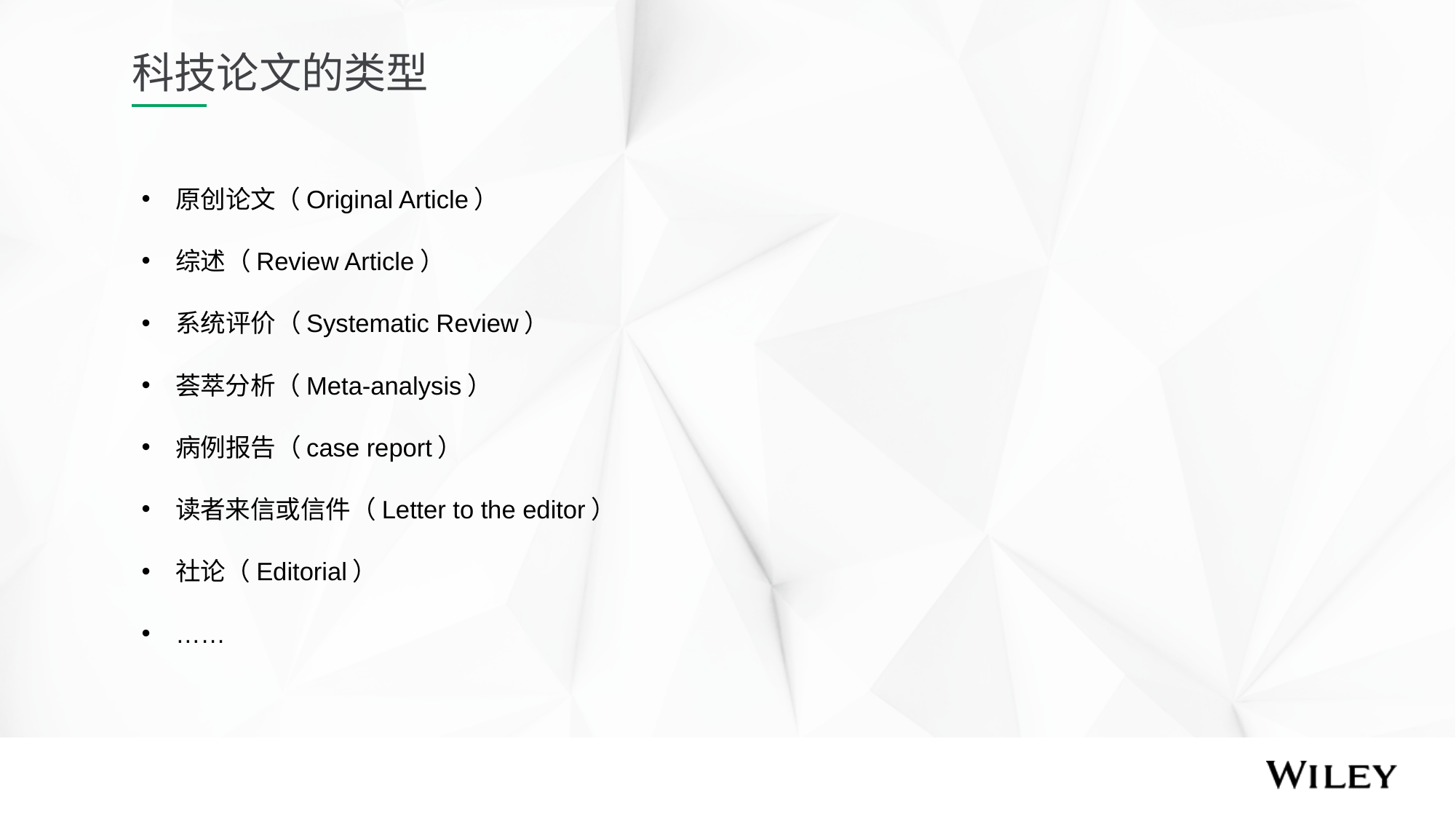

科技论文的类型
原创论文（Original Article）
综述（Review Article）
系统评价（Systematic Review）
荟萃分析（Meta-analysis）
病例报告（case report）
读者来信或信件（Letter to the editor）
社论（Editorial）
……